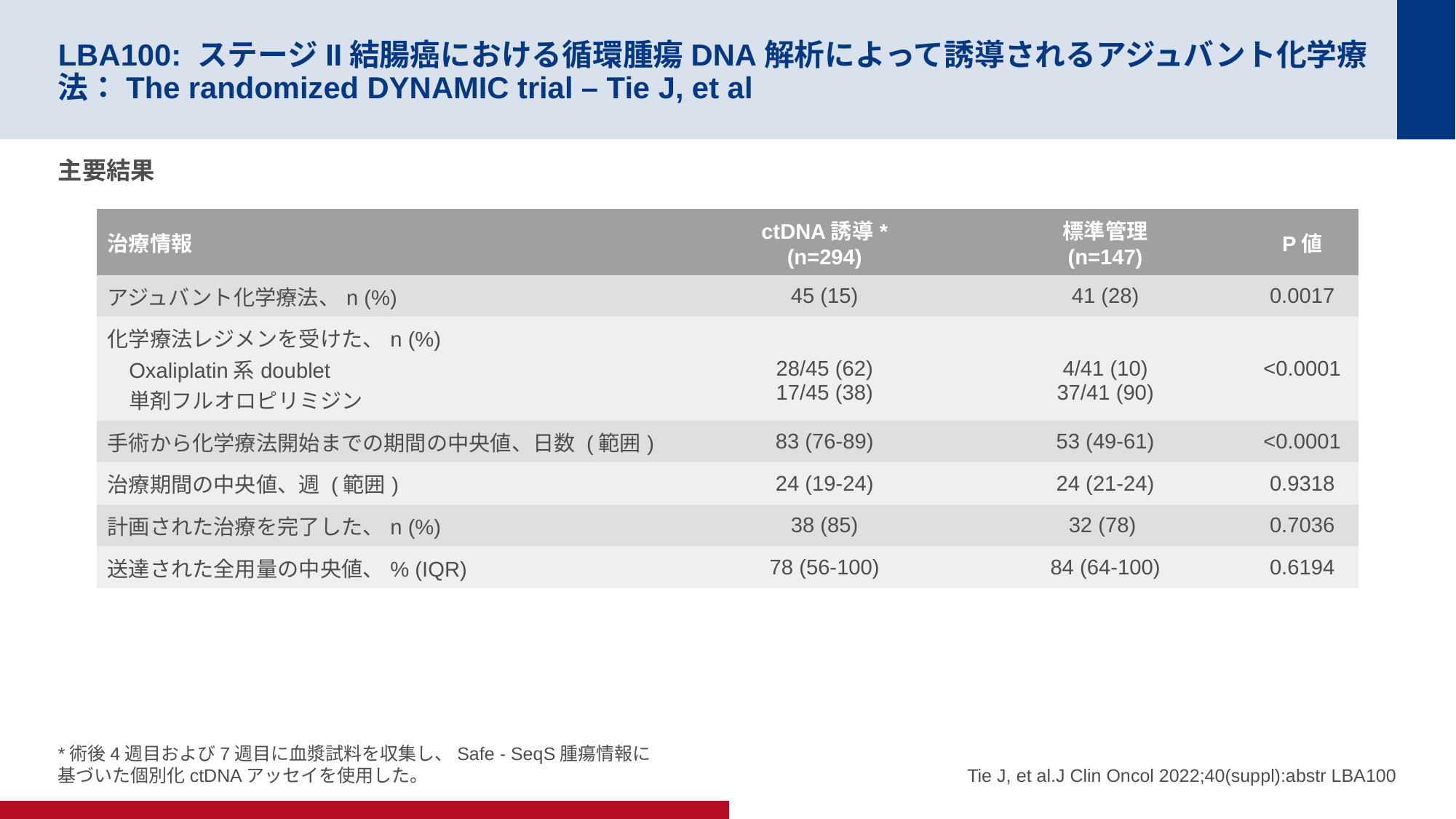

# LBA100: ステージII結腸癌における循環腫瘍DNA解析によって誘導されるアジュバント化学療法：The randomized DYNAMIC trial – Tie J, et al
主要結果
| 治療情報 | ctDNA誘導\* (n=294) | 標準管理 (n=147) | P値 |
| --- | --- | --- | --- |
| アジュバント化学療法、n (%) | 45 (15) | 41 (28) | 0.0017 |
| 化学療法レジメンを受けた、n (%) Oxaliplatin系doublet 単剤フルオロピリミジン | 28/45 (62) 17/45 (38) | 4/41 (10) 37/41 (90) | <0.0001 |
| 手術から化学療法開始までの期間の中央値、日数 (範囲) | 83 (76-89) | 53 (49-61) | <0.0001 |
| 治療期間の中央値、週 (範囲) | 24 (19-24) | 24 (21-24) | 0.9318 |
| 計画された治療を完了した、n (%) | 38 (85) | 32 (78) | 0.7036 |
| 送達された全用量の中央値、% (IQR) | 78 (56-100) | 84 (64-100) | 0.6194 |
*術後4週目および7週目に血漿試料を収集し、Safe - SeqS腫瘍情報に基づいた個別化ctDNAアッセイを使用した。
Tie J, et al.J Clin Oncol 2022;40(suppl):abstr LBA100